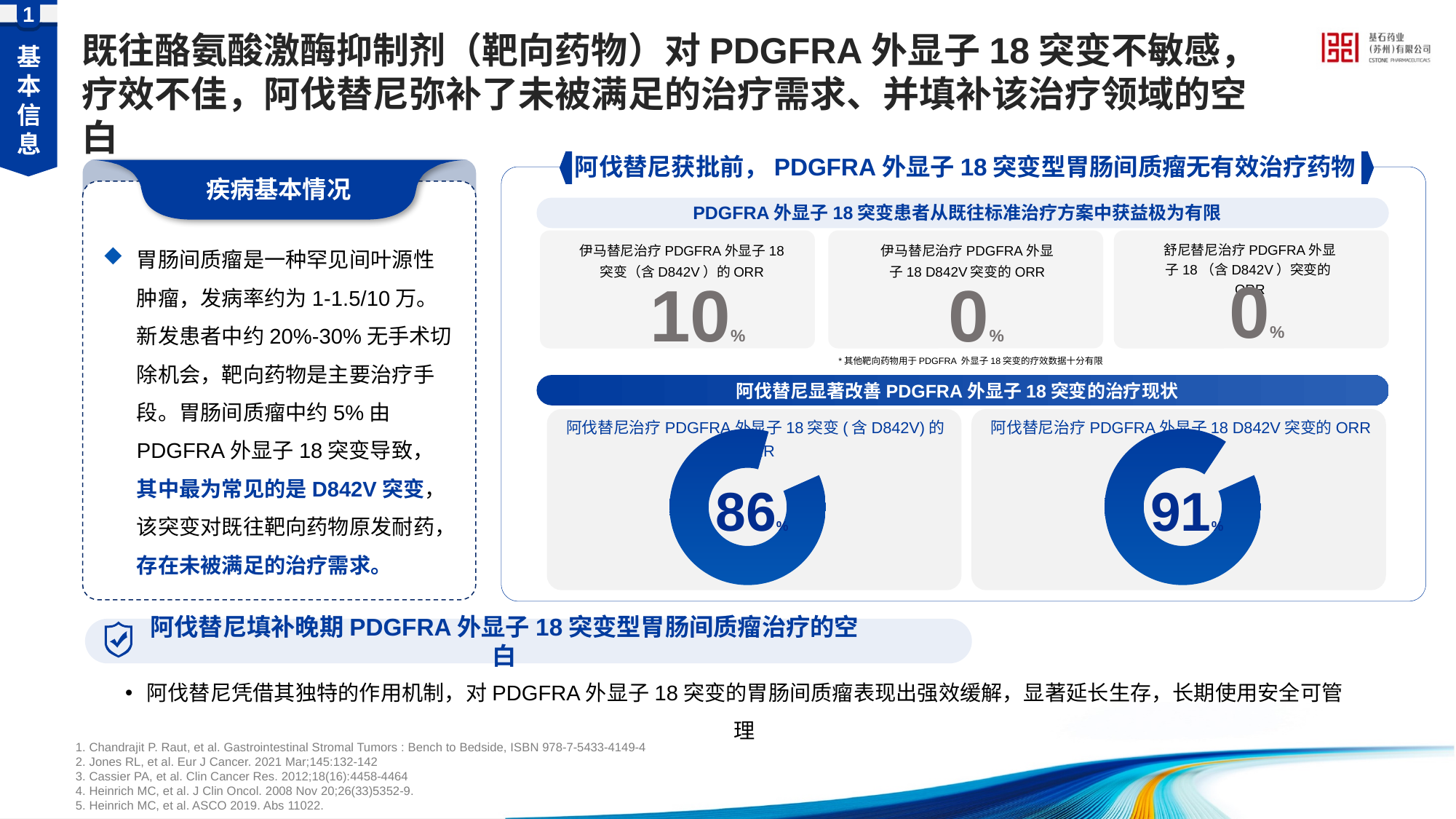

1

基本信息
既往酪氨酸激酶抑制剂（靶向药物）对PDGFRA外显子18突变不敏感，疗效不佳，阿伐替尼弥补了未被满足的治疗需求、并填补该治疗领域的空白

阿伐替尼获批前，PDGFRA外显子18突变型胃肠间质瘤无有效治疗药物

疾病基本情况

PDGFRA外显子18突变患者从既往标准治疗方案中获益极为有限

胃肠间质瘤是一种罕见间叶源性肿瘤，发病率约为1-1.5/10万。新发患者中约20%-30%无手术切除机会，靶向药物是主要治疗手段。胃肠间质瘤中约5%由PDGFRA外显子18突变导致，其中最为常见的是D842V突变，该突变对既往靶向药物原发耐药，存在未被满足的治疗需求。

伊马替尼治疗PDGFRA外显子18 突变（含D842V）的ORR
伊马替尼治疗PDGFRA外显子18 D842V突变的ORR
舒尼替尼治疗PDGFRA外显子18（含D842V）突变的ORR
0%
10%
0%
*其他靶向药物用于PDGFRA 外显子18突变的疗效数据十分有限
阿伐替尼显著改善PDGFRA外显子18突变的治疗现状

阿伐替尼治疗PDGFRA外显子18突变(含D842V)的ORR
阿伐替尼治疗PDGFRA外显子18 D842V突变的ORR

### Chart

| Category | 销售额 |
|---|---|
| 第一季度 | 86.0 |
| 第二季度 | 14.0 |

### Chart

| Category | 销售额 |
|---|---|
| 第一季度 | 91.0 |
| 第二季度 | 9.0 |
86%
91%
阿伐替尼填补晚期PDGFRA外显子18突变型胃肠间质瘤治疗的空白

阿伐替尼凭借其独特的作用机制，对PDGFRA外显子18突变的胃肠间质瘤表现出强效缓解，显著延长生存，长期使用安全可管理
1. Chandrajit P. Raut, et al. Gastrointestinal Stromal Tumors : Bench to Bedside, ISBN 978-7-5433-4149-4
2. Jones RL, et al. Eur J Cancer. 2021 Mar;145:132-142
3. Cassier PA, et al. Clin Cancer Res. 2012;18(16):4458-4464
4. Heinrich MC, et al. J Clin Oncol. 2008 Nov 20;26(33)5352-9.
5. Heinrich MC, et al. ASCO 2019. Abs 11022.